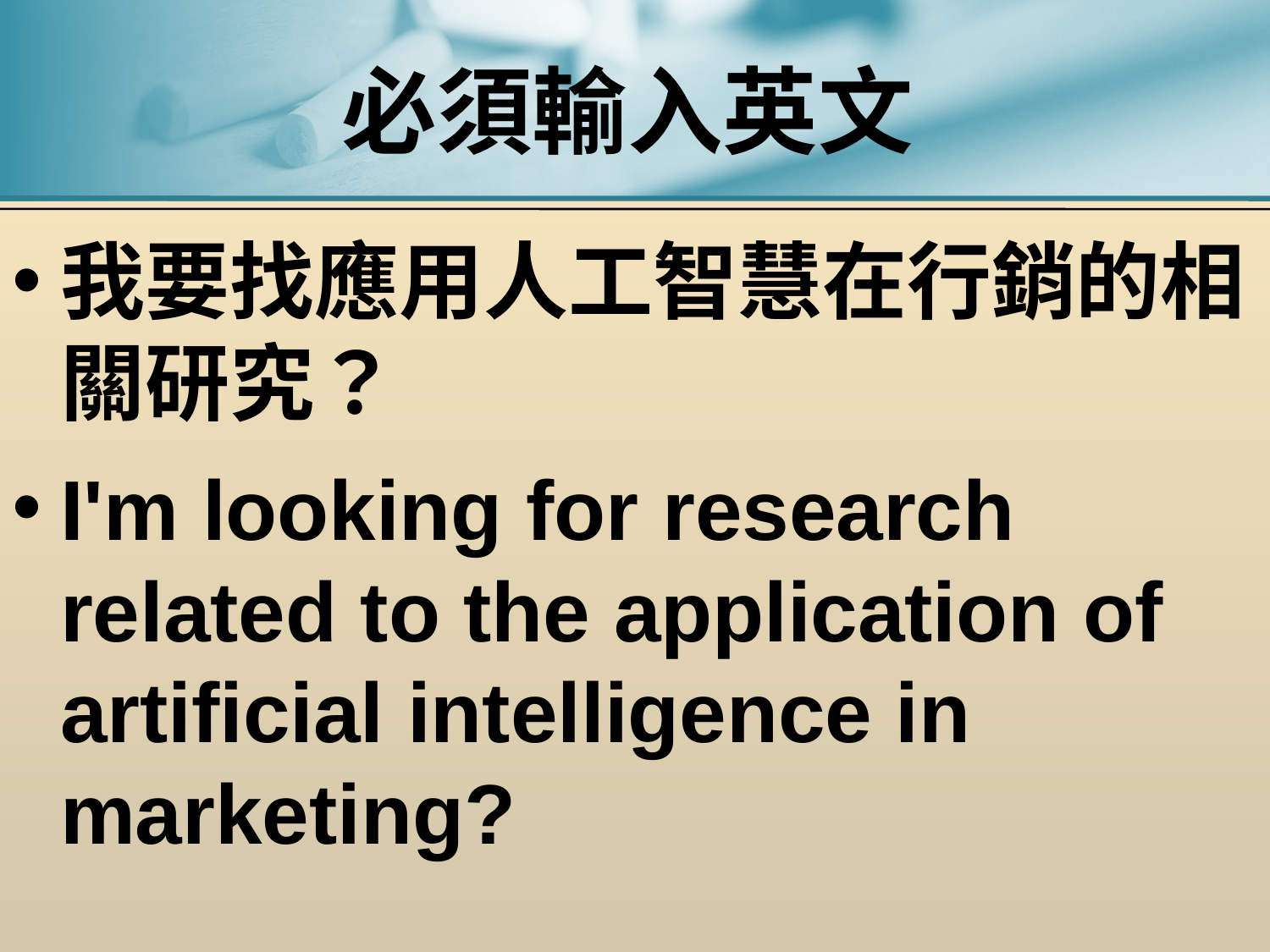

# 必須輸入英文
我要找應用人工智慧在行銷的相關研究？
I'm looking for research related to the application of artificial intelligence in marketing?